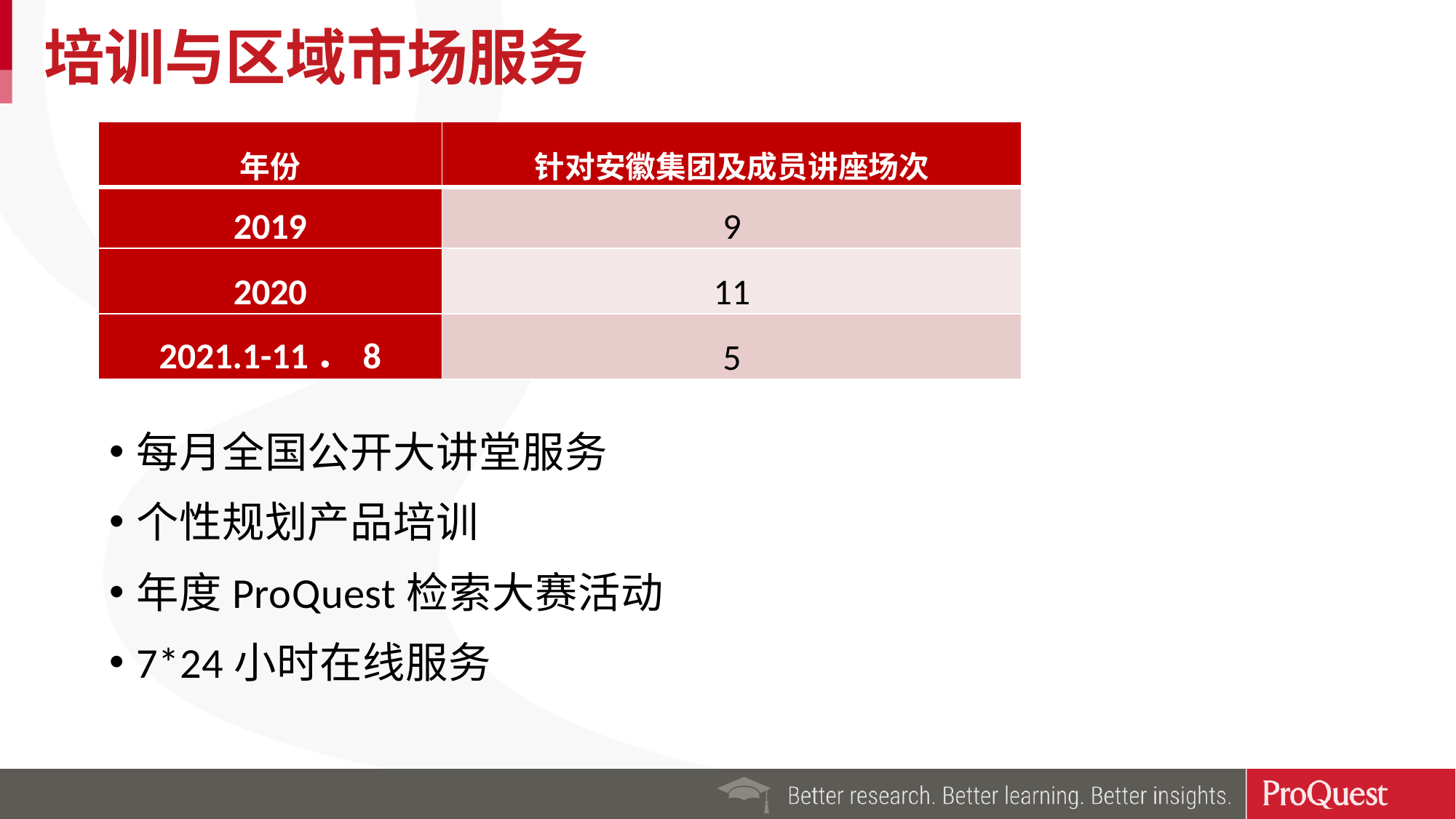

安徽集团及成员的讲座情况如下：
# 培训与区域市场服务
| 年份 | 针对安徽集团及成员讲座场次 |
| --- | --- |
| 2019 | 9 |
| 2020 | 11 |
| 2021.1-11．8 | 5 |
每月全国公开大讲堂服务
个性规划产品培训
年度ProQuest检索大赛活动
7*24小时在线服务